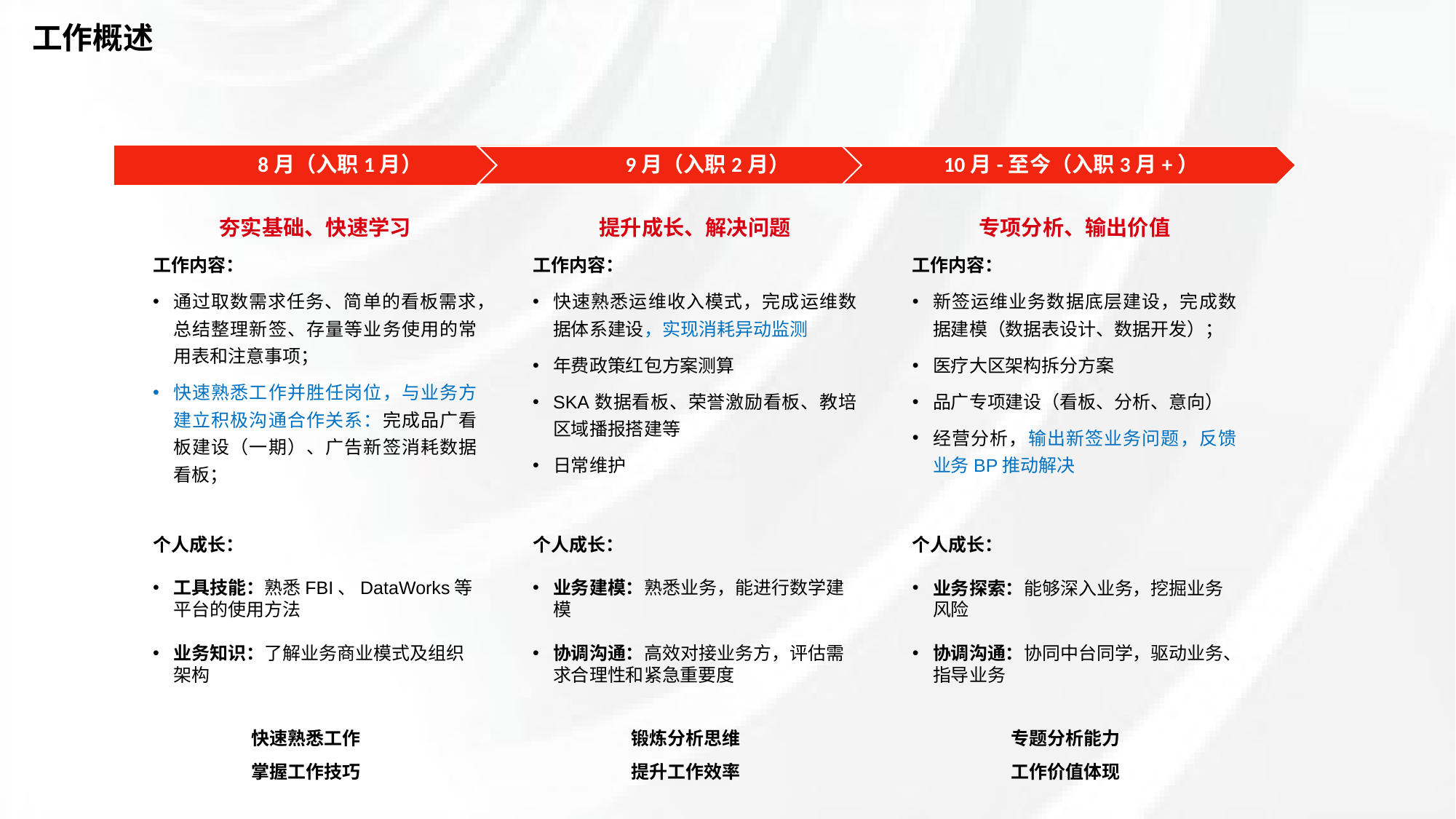

# 工作概述
8月（入职1月）
9月（入职2月）
10月-至今（入职3月+）
夯实基础、快速学习
工作内容：
通过取数需求任务、简单的看板需求，总结整理新签、存量等业务使用的常用表和注意事项；
快速熟悉工作并胜任岗位，与业务方建立积极沟通合作关系：完成品广看板建设（一期）、广告新签消耗数据看板；
提升成长、解决问题
工作内容：
快速熟悉运维收入模式，完成运维数据体系建设，实现消耗异动监测
年费政策红包方案测算
SKA数据看板、荣誉激励看板、教培区域播报搭建等
日常维护

专项分析、输出价值
工作内容：
新签运维业务数据底层建设，完成数据建模（数据表设计、数据开发）；
医疗大区架构拆分方案
品广专项建设（看板、分析、意向）
经营分析，输出新签业务问题，反馈业务BP推动解决

个人成长：

工具技能：熟悉FBI、DataWorks等平台的使用方法

业务知识：了解业务商业模式及组织架构

个人成长：

业务建模：熟悉业务，能进行数学建模

协调沟通：高效对接业务方，评估需求合理性和紧急重要度

个人成长：

业务探索：能够深入业务，挖掘业务风险

协调沟通：协同中台同学，驱动业务、指导业务
锻炼分析思维
提升工作效率
专题分析能力
工作价值体现
快速熟悉工作
掌握工作技巧